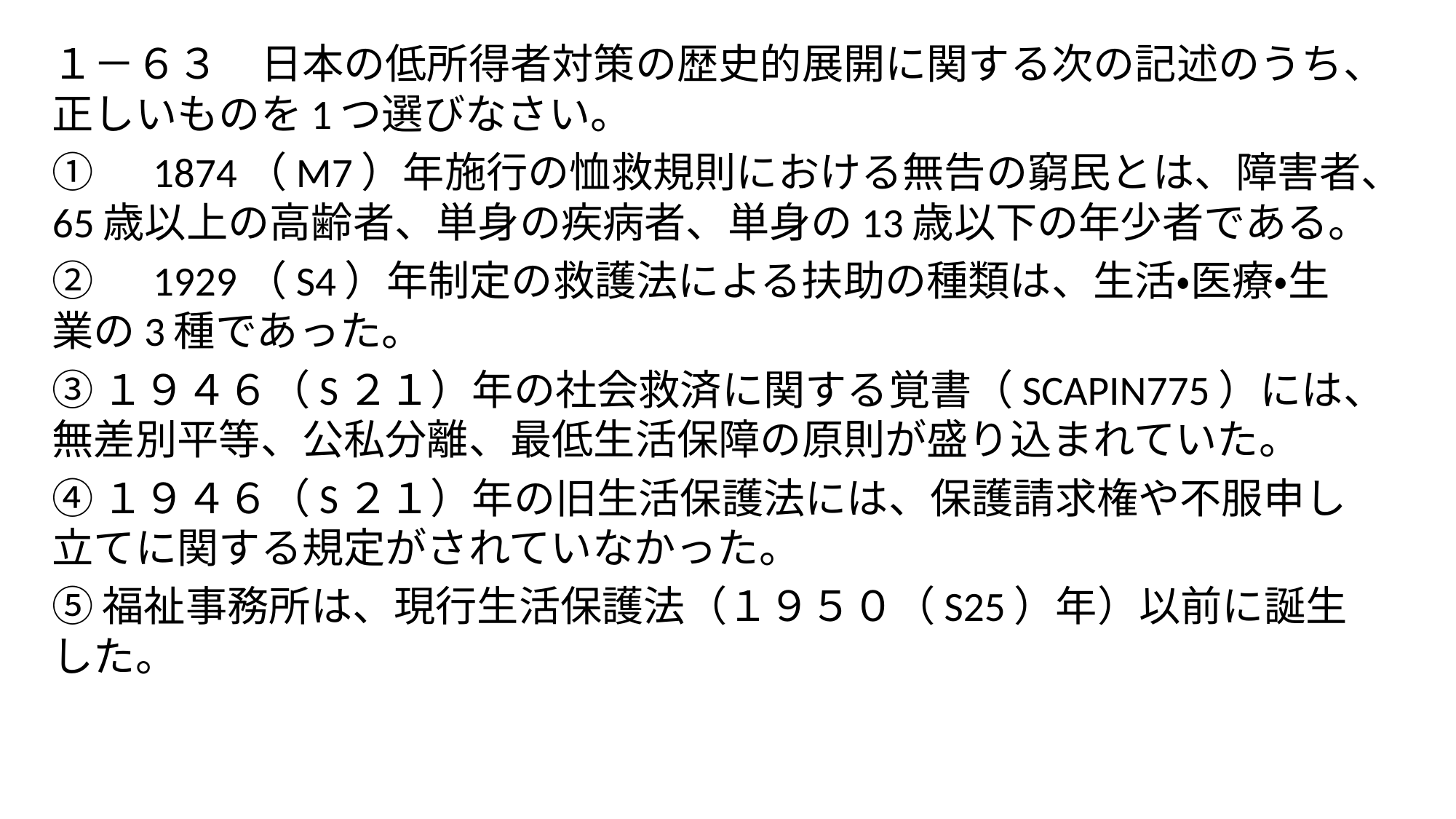

１－６３　日本の低所得者対策の歴史的展開に関する次の記述のうち、正しいものを1つ選びなさい。
①　1874（M7）年施行の恤救規則における無告の窮民とは、障害者、65歳以上の高齢者、単身の疾病者、単身の13歳以下の年少者である。
②　1929（S4）年制定の救護法による扶助の種類は、生活・医療・生業の3種であった。
③１９４６（S２１）年の社会救済に関する覚書（SCAPIN775）には、無差別平等、公私分離、最低生活保障の原則が盛り込まれていた。
④１９４６（S２１）年の旧生活保護法には、保護請求権や不服申し立てに関する規定がされていなかった。
⑤福祉事務所は、現行生活保護法（１９５０（S25）年）以前に誕生した。